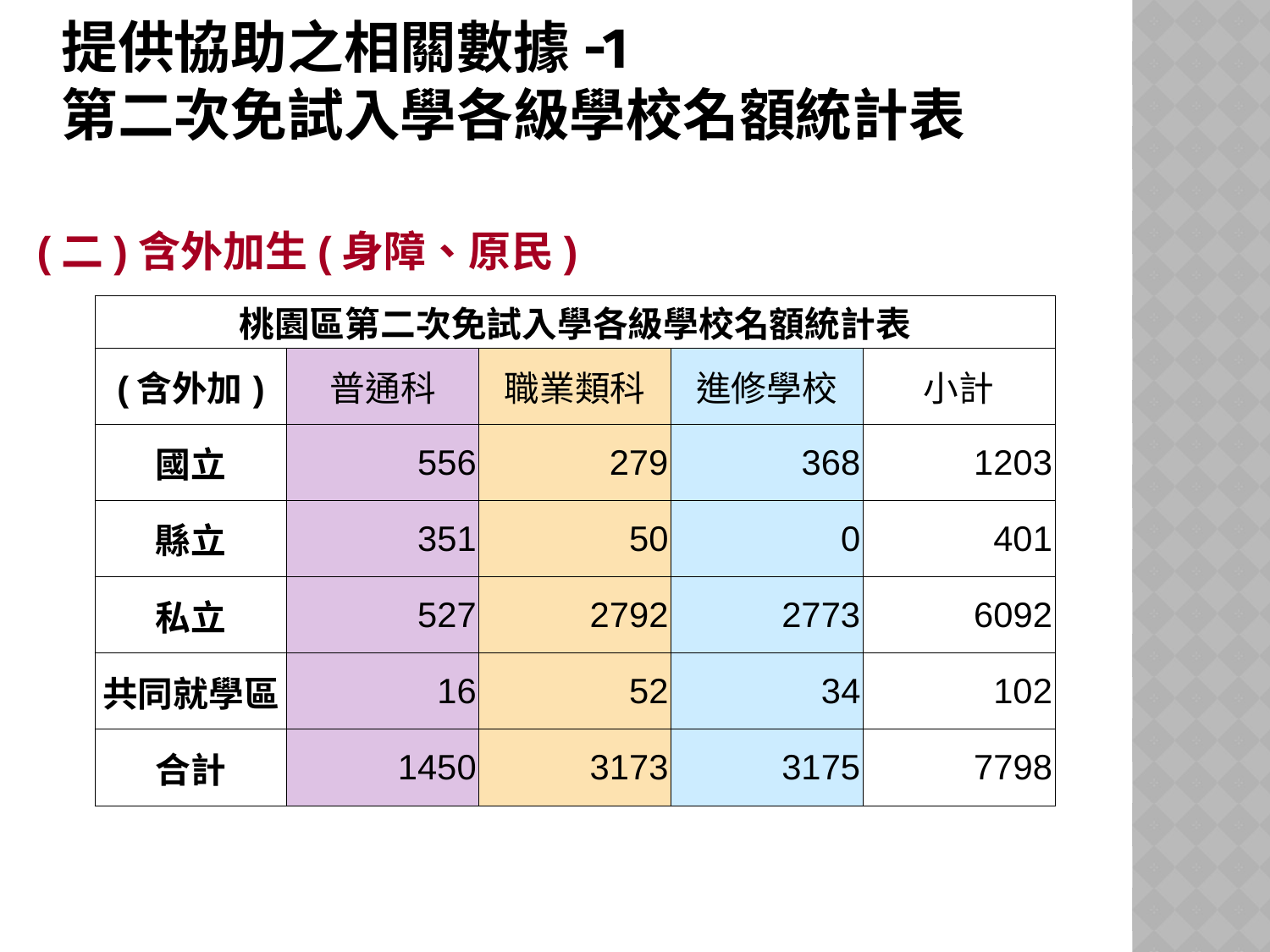

# 提供協助之相關數據-1 第二次免試入學各級學校名額統計表
(二)含外加生(身障、原民)
| 桃園區第二次免試入學各級學校名額統計表 |  |  |  |  |
| --- | --- | --- | --- | --- |
| (含外加) | 普通科 | 職業類科 | 進修學校 | 小計 |
| 國立 | 556 | 279 | 368 | 1203 |
| 縣立 | 351 | 50 | 0 | 401 |
| 私立 | 527 | 2792 | 2773 | 6092 |
| 共同就學區 | 16 | 52 | 34 | 102 |
| 合計 | 1450 | 3173 | 3175 | 7798 |